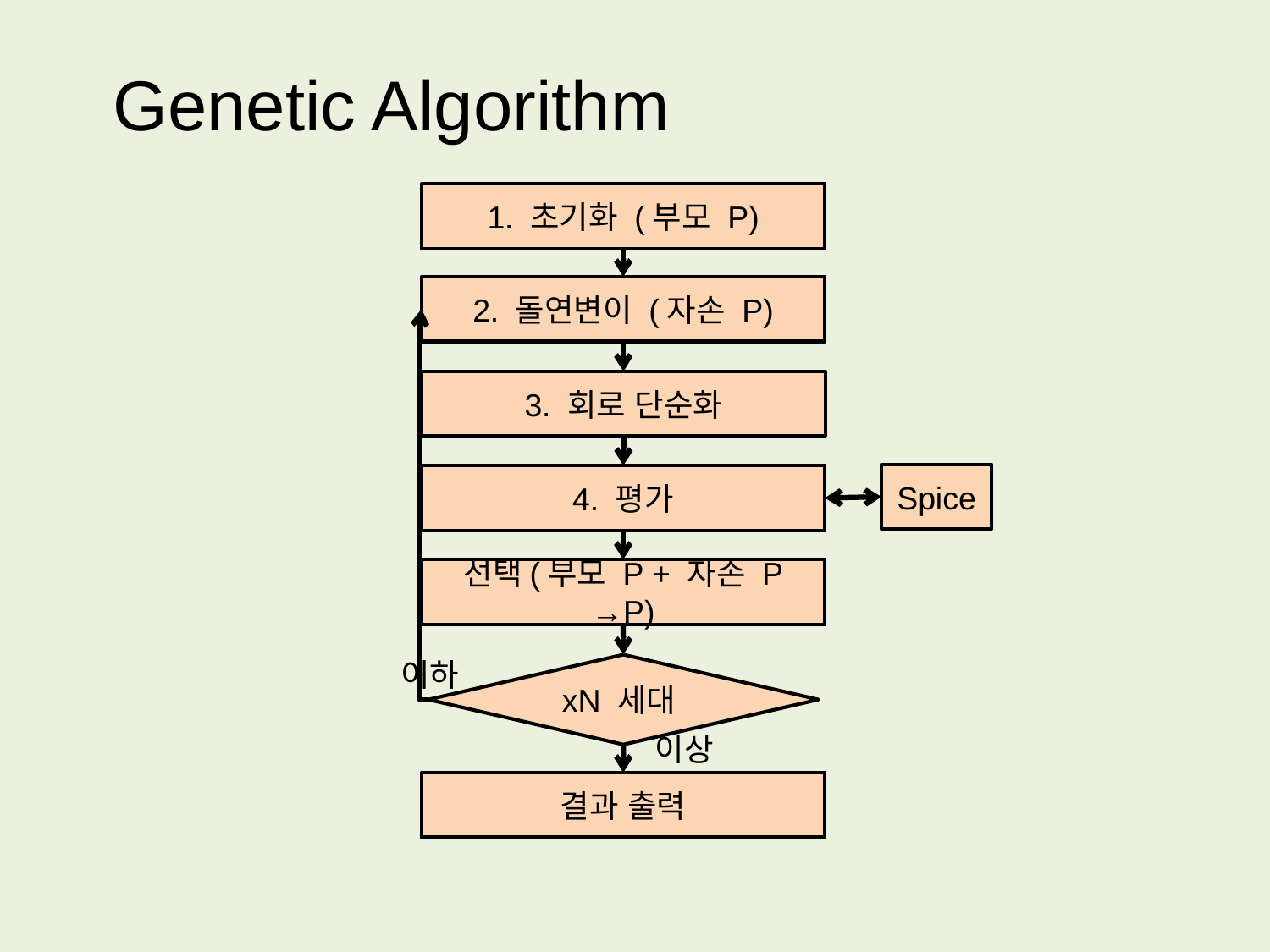

Genetic Algorithm
1. 초기화 (부모 P)
2. 돌연변이 (자손 P)
3. 회로 단순화
Spice
4. 평가
선택(부모 P + 자손 P →P)
이하
xN 세대
이상
결과 출력